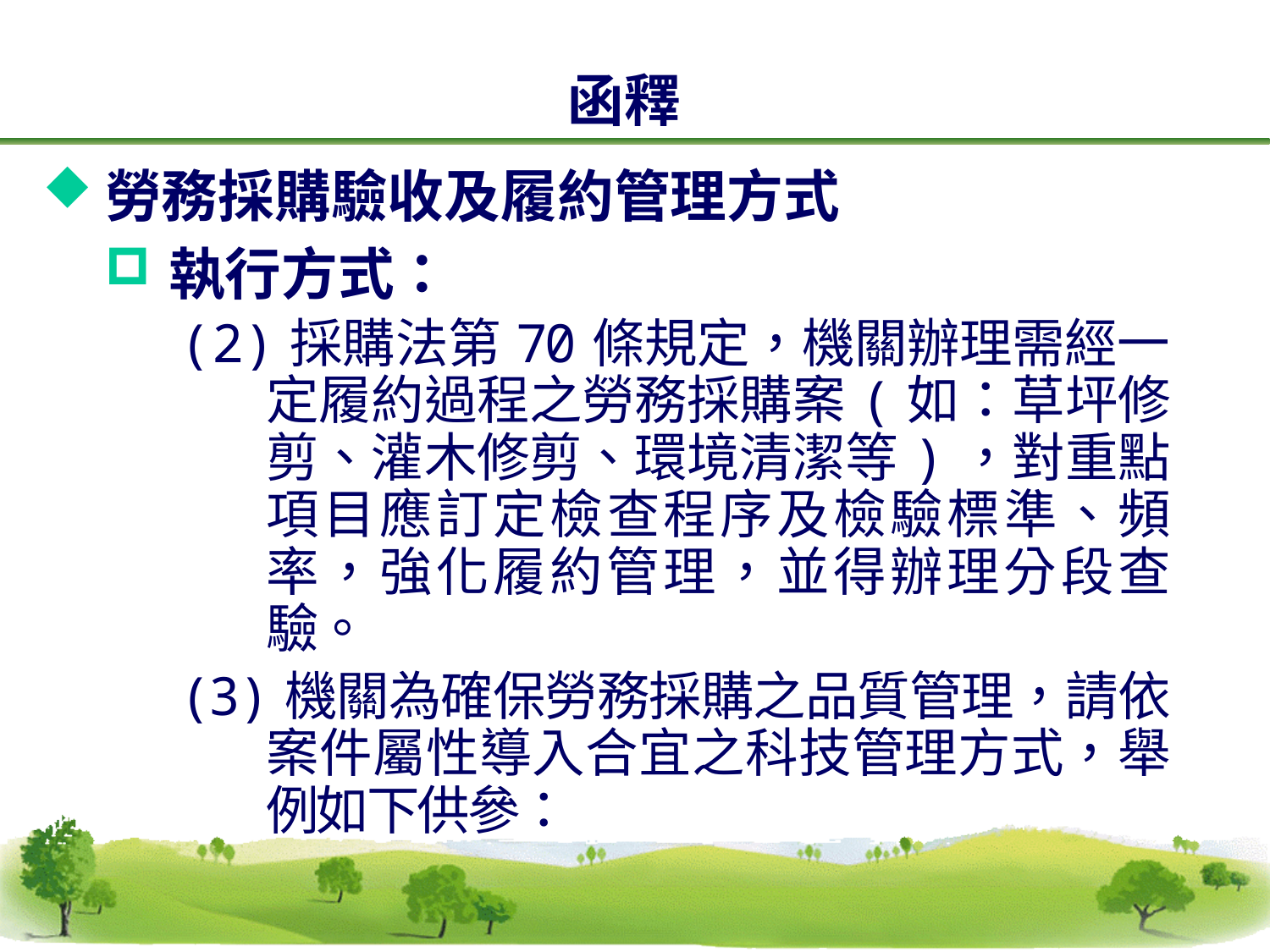

函釋
勞務採購驗收及履約管理方式
執行方式：
(2)採購法第70條規定，機關辦理需經一定履約過程之勞務採購案(如：草坪修剪、灌木修剪、環境清潔等)，對重點項目應訂定檢查程序及檢驗標準、頻率，強化履約管理，並得辦理分段查驗。
(3)機關為確保勞務採購之品質管理，請依案件屬性導入合宜之科技管理方式，舉例如下供參：